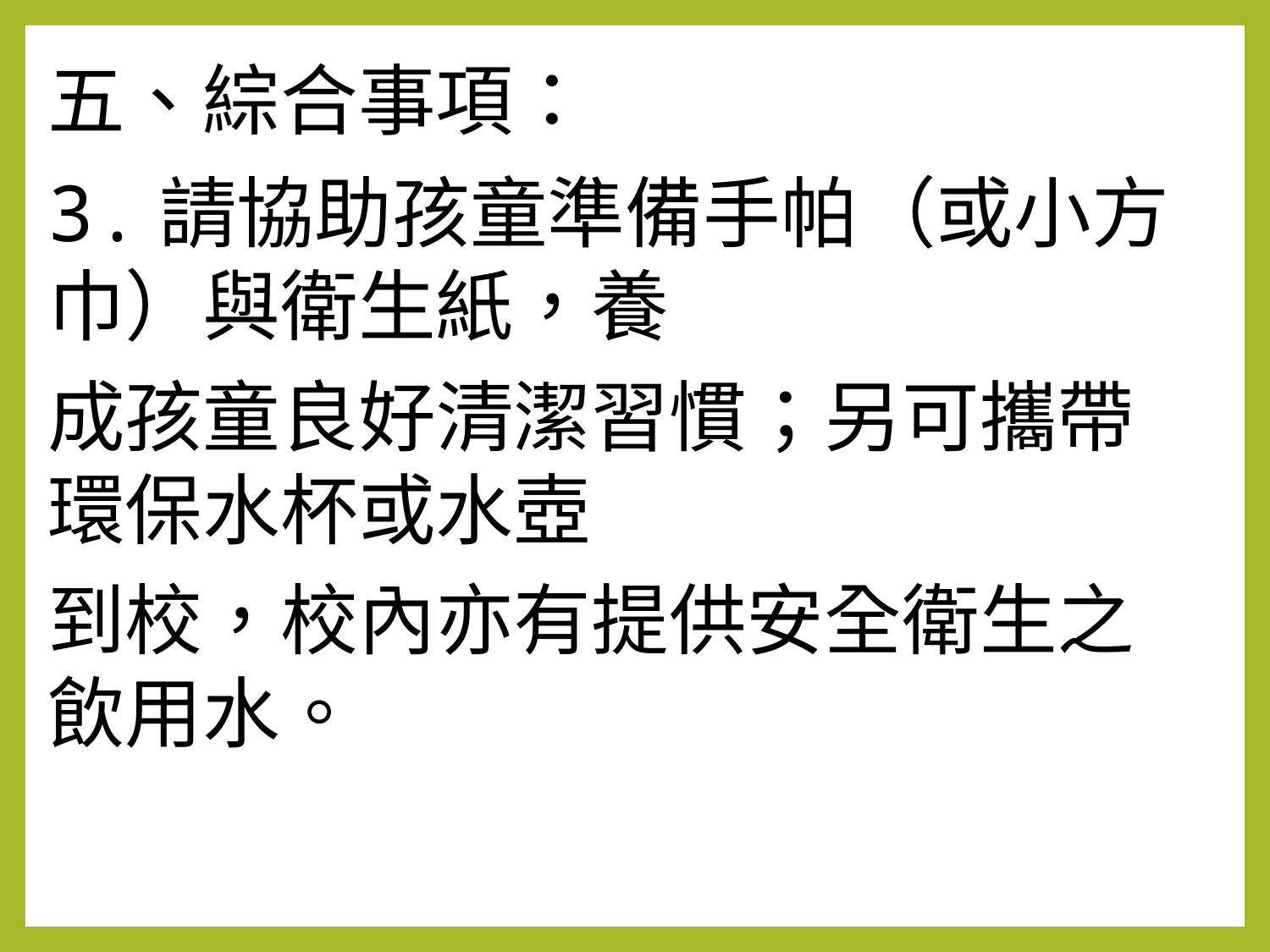

五、綜合事項：
3.請協助孩童準備手帕（或小方巾）與衛生紙，養
成孩童良好清潔習慣；另可攜帶環保水杯或水壺
到校，校內亦有提供安全衛生之飲用水。